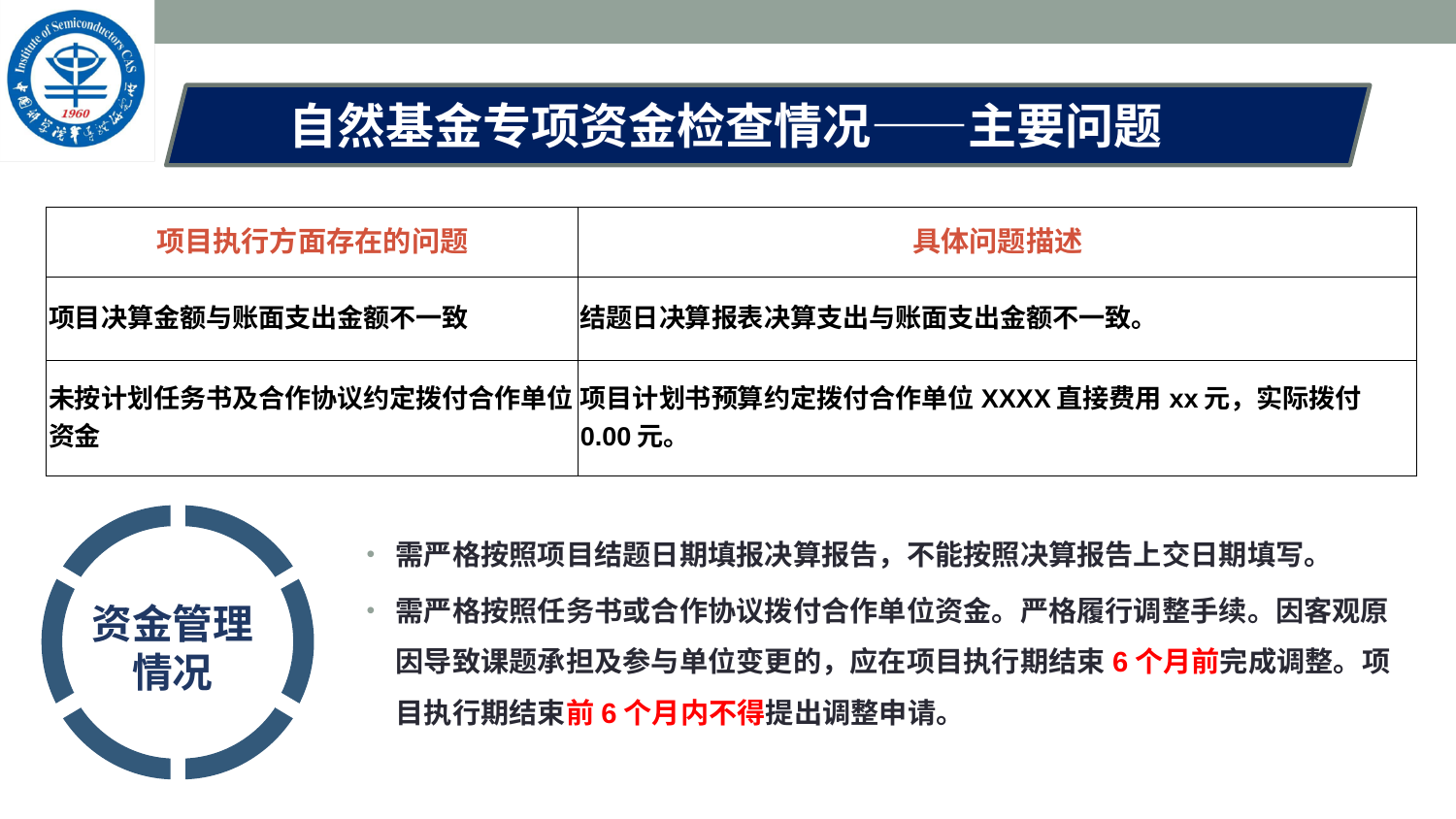

自然基金专项资金检查情况——主要问题
| 项目执行方面存在的问题 | 具体问题描述 |
| --- | --- |
| 项目决算金额与账面支出金额不一致 | 结题日决算报表决算支出与账面支出金额不一致。 |
| 未按计划任务书及合作协议约定拨付合作单位资金 | 项目计划书预算约定拨付合作单位XXXX直接费用xx元，实际拨付0.00元。 |

资金管理情况
需严格按照项目结题日期填报决算报告，不能按照决算报告上交日期填写。
需严格按照任务书或合作协议拨付合作单位资金。严格履行调整手续。因客观原因导致课题承担及参与单位变更的，应在项目执行期结束6个月前完成调整。项目执行期结束前6个月内不得提出调整申请。